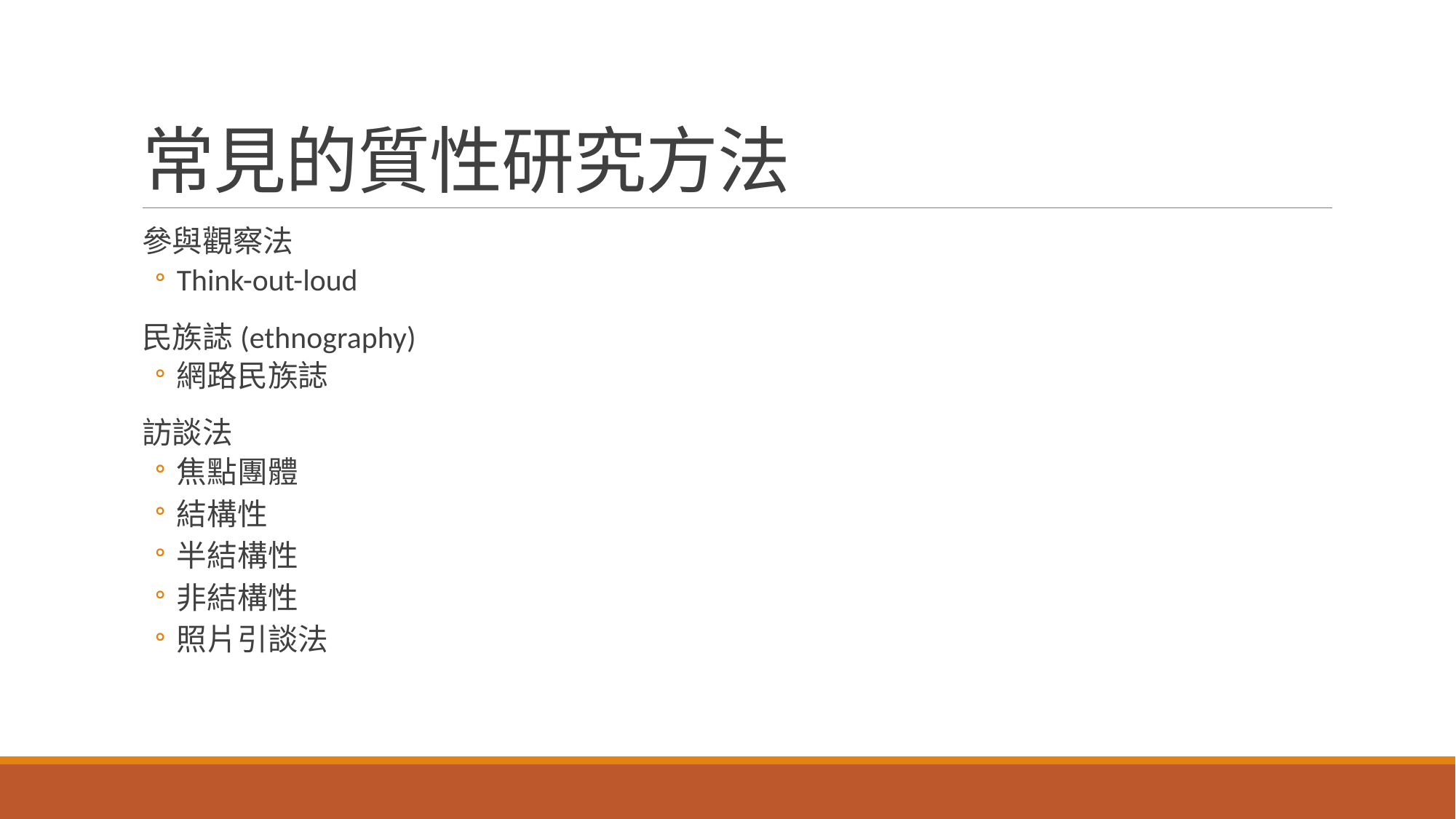

# 常見的質性研究方法
參與觀察法
Think-out-loud
民族誌(ethnography)
網路民族誌
訪談法
焦點團體
結構性
半結構性
非結構性
照片引談法